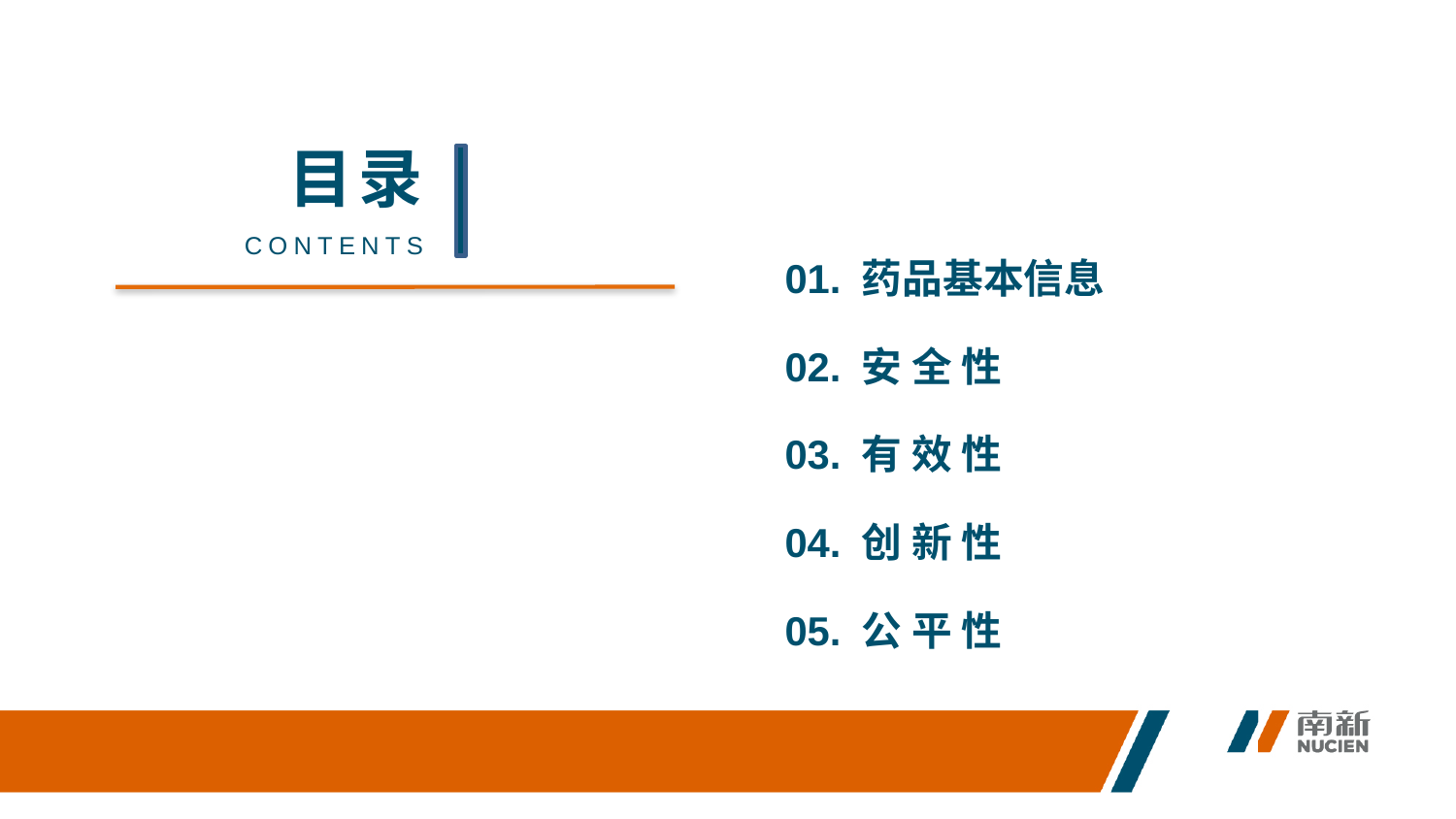

目录

CONTENTS
01. 药品基本信息
02. 安 全 性
03. 有 效 性
04. 创 新 性
05. 公 平 性